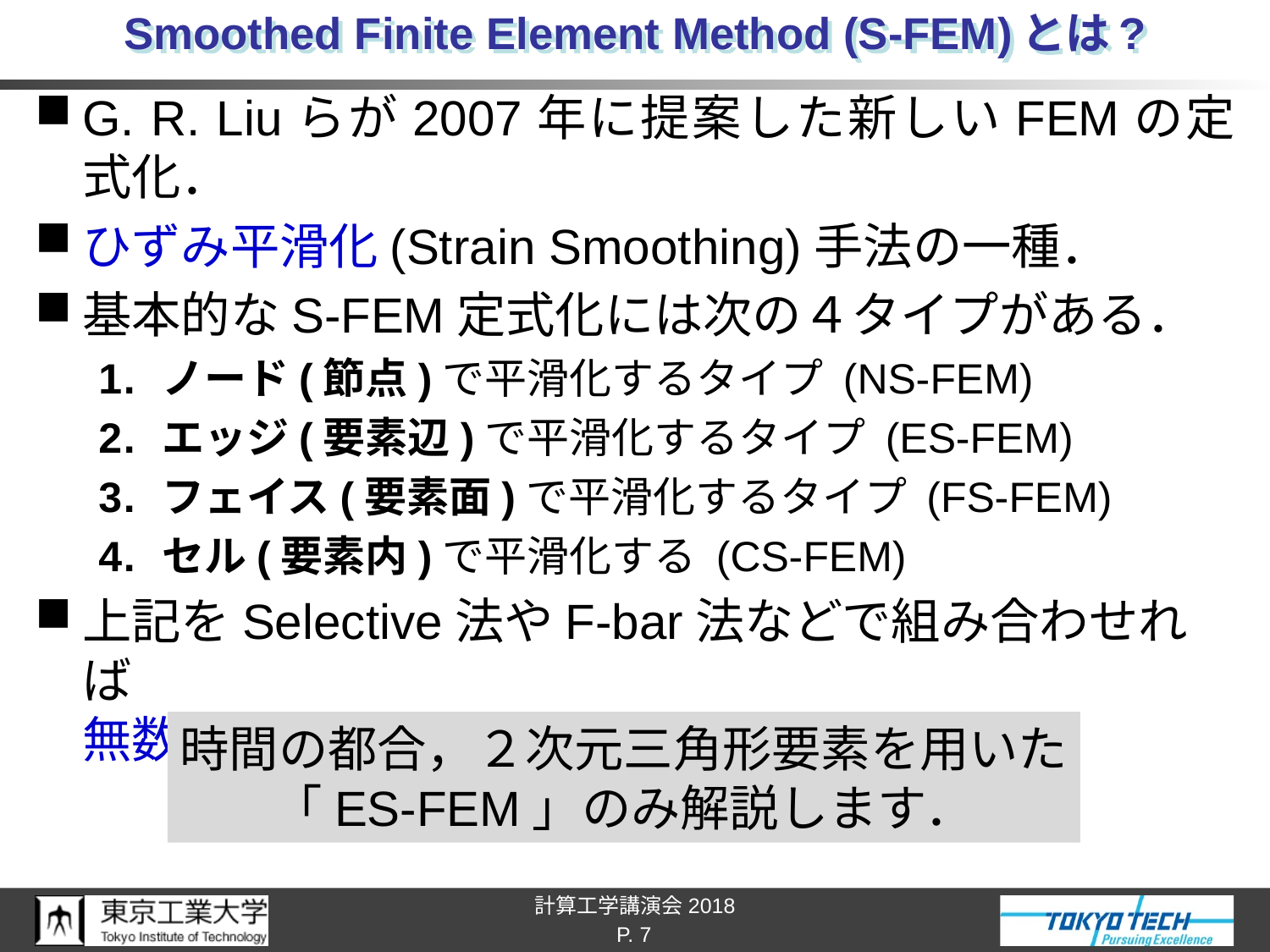

# Smoothed Finite Element Method (S-FEM)とは?
G. R. Liuらが2007年に提案した新しいFEMの定式化．
ひずみ平滑化(Strain Smoothing)手法の一種．
基本的なS-FEM定式化には次の４タイプがある．
ノード(節点)で平滑化するタイプ (NS-FEM)
エッジ(要素辺)で平滑化するタイプ (ES-FEM)
フェイス(要素面)で平滑化するタイプ (FS-FEM)
セル(要素内)で平滑化する (CS-FEM)
上記をSelective法やF-bar法などで組み合わせれば
無数に定式化のバリエーションが存在する．
時間の都合，２次元三角形要素を用いた
「ES-FEM」のみ解説します．
P. 7